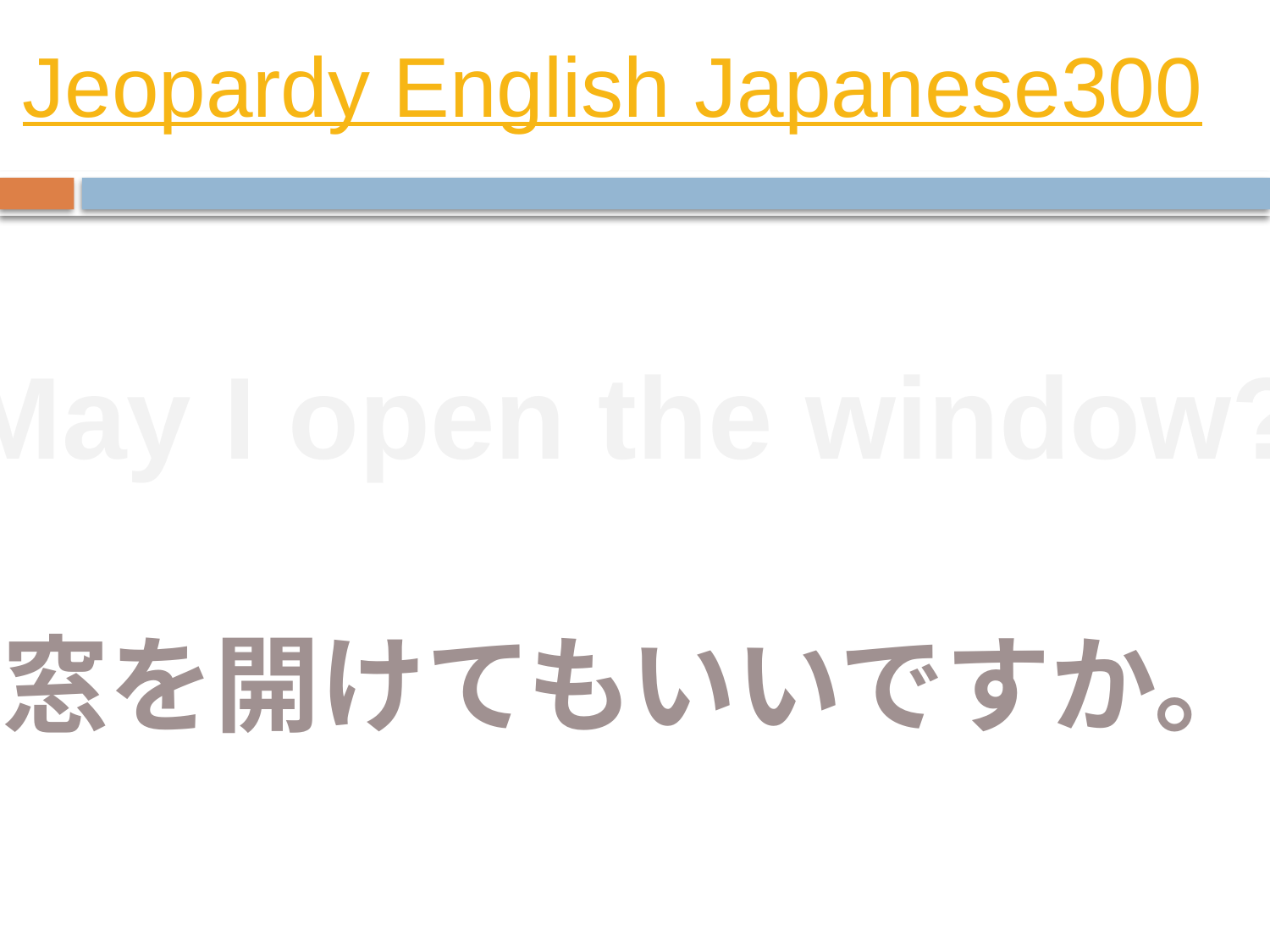

# Jeopardy English Japanese300
May I open the window?
窓を開けてもいいですか。